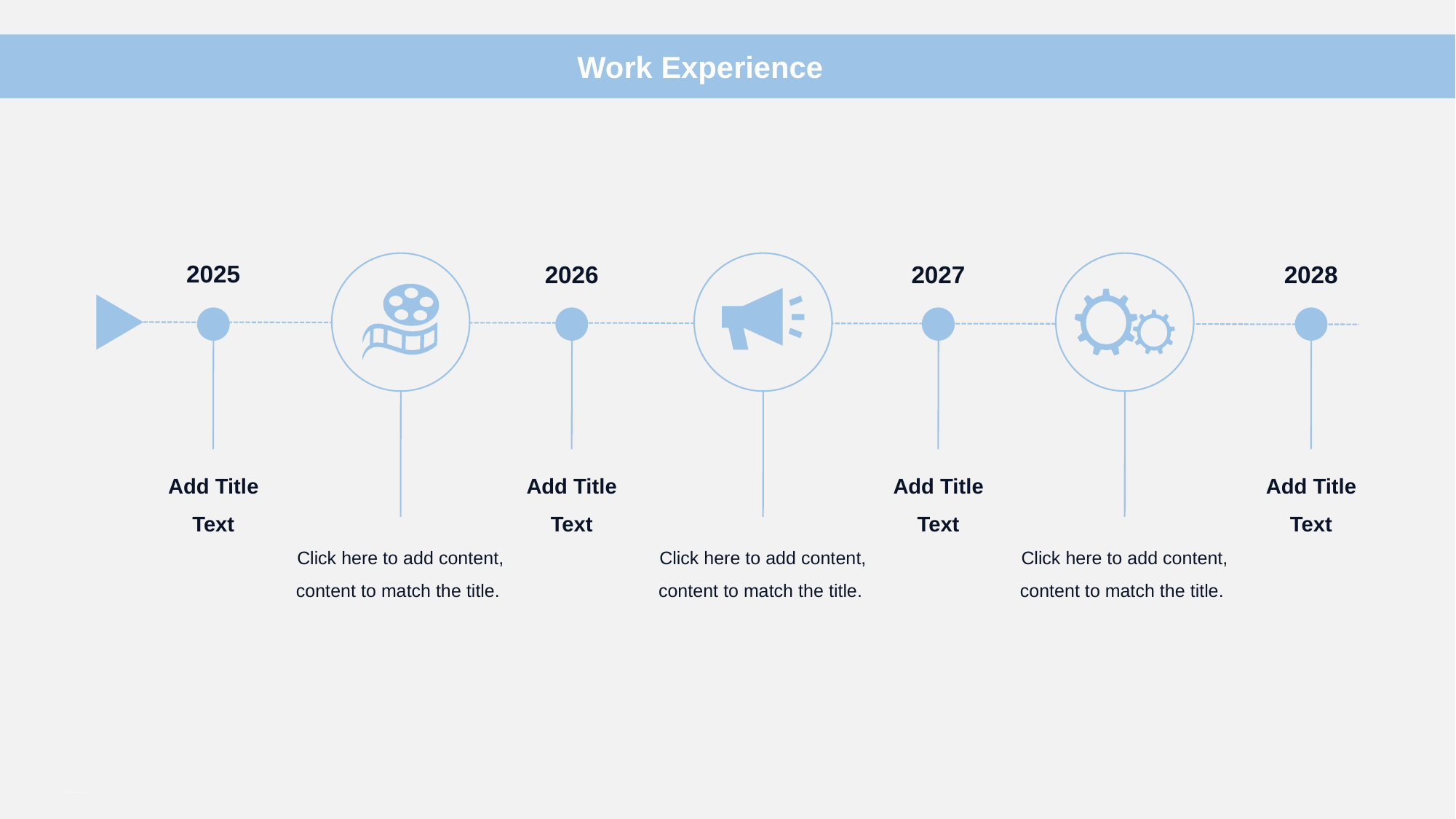

Work Experience
2025

2026
2027
2028

Add Title Text
Add Title Text
Add Title Text
Add Title Text
Click here to add content, content to match the title.
Click here to add content, content to match the title.
Click here to add content, content to match the title.
PPT下载 http://www.1ppt.com/xiazai/